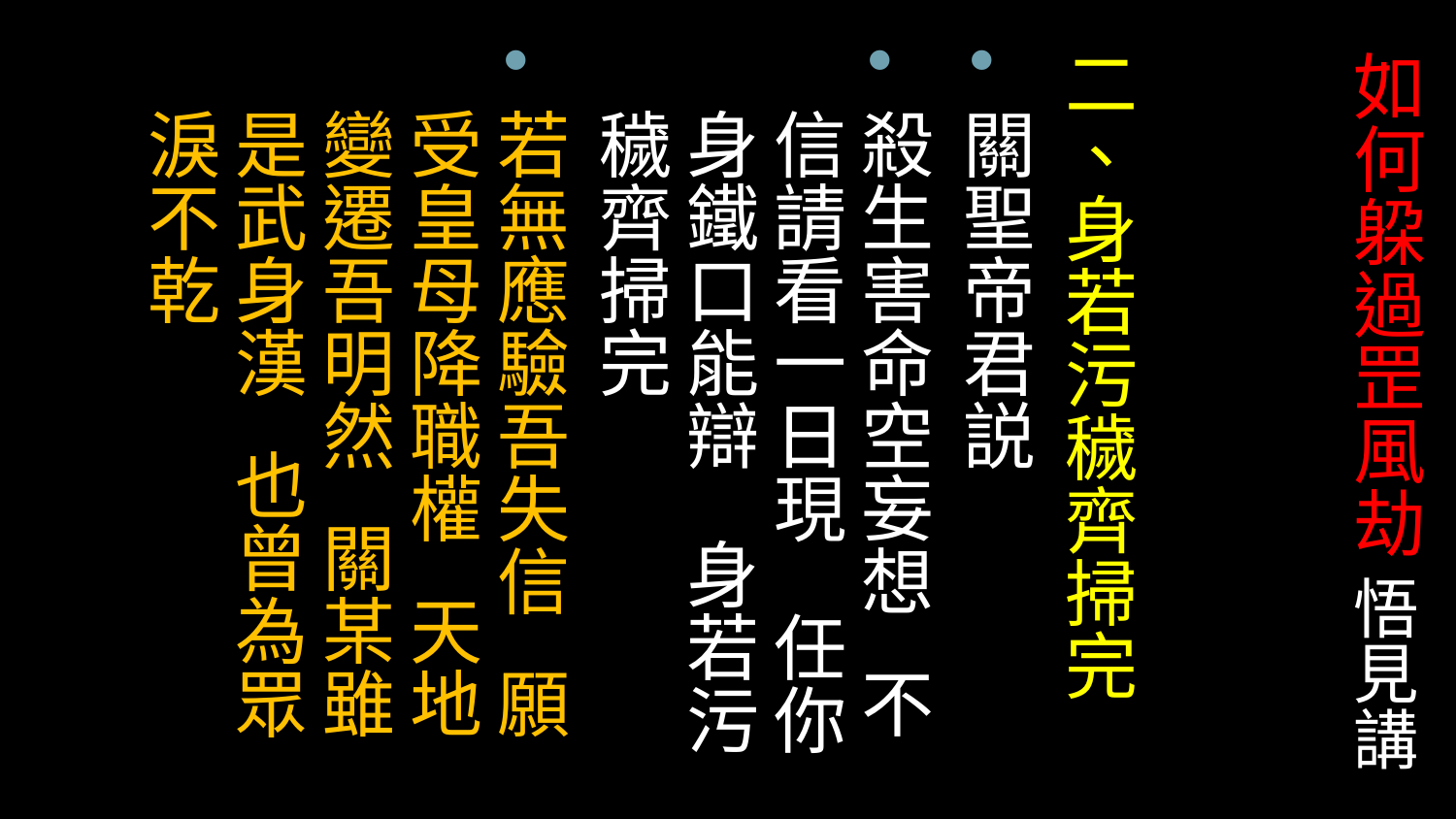

二、身若污穢齊掃完
關聖帝君説
殺生害命空妄想   不信請看一日現    任你身鐵口能辯    身若污穢齊掃完
若無應驗吾失信   願受皇母降職權   天地變遷吾明然   關某雖是武身漢   也曾為眾淚不乾

# 如何躱過罡風劫 悟見講